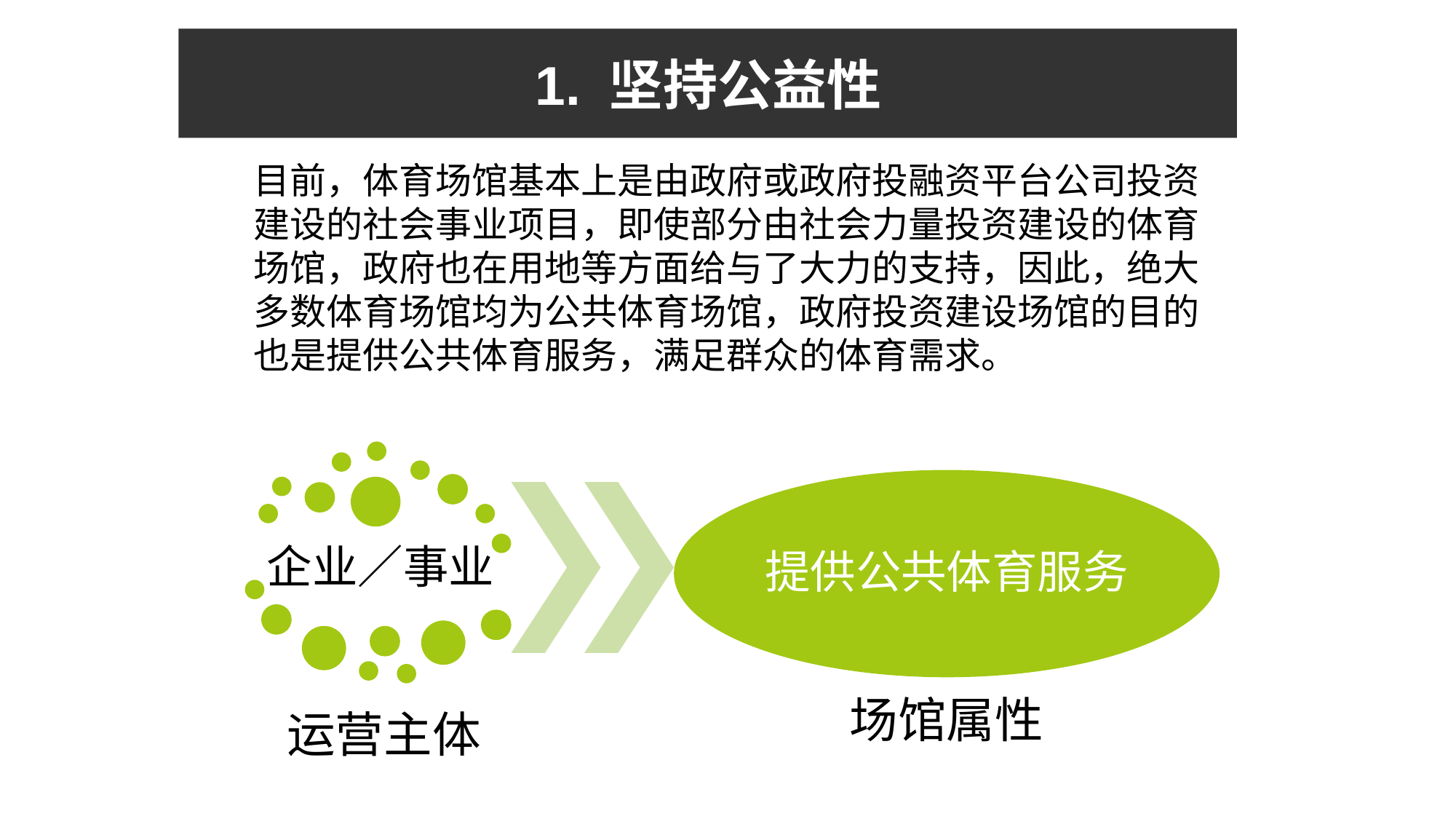

# 1. 坚持公益性
目前，体育场馆基本上是由政府或政府投融资平台公司投资建设的社会事业项目，即使部分由社会力量投资建设的体育场馆，政府也在用地等方面给与了大力的支持，因此，绝大多数体育场馆均为公共体育场馆，政府投资建设场馆的目的也是提供公共体育服务，满足群众的体育需求。

提供公共体育服务

企业／事业

场馆属性

运营主体